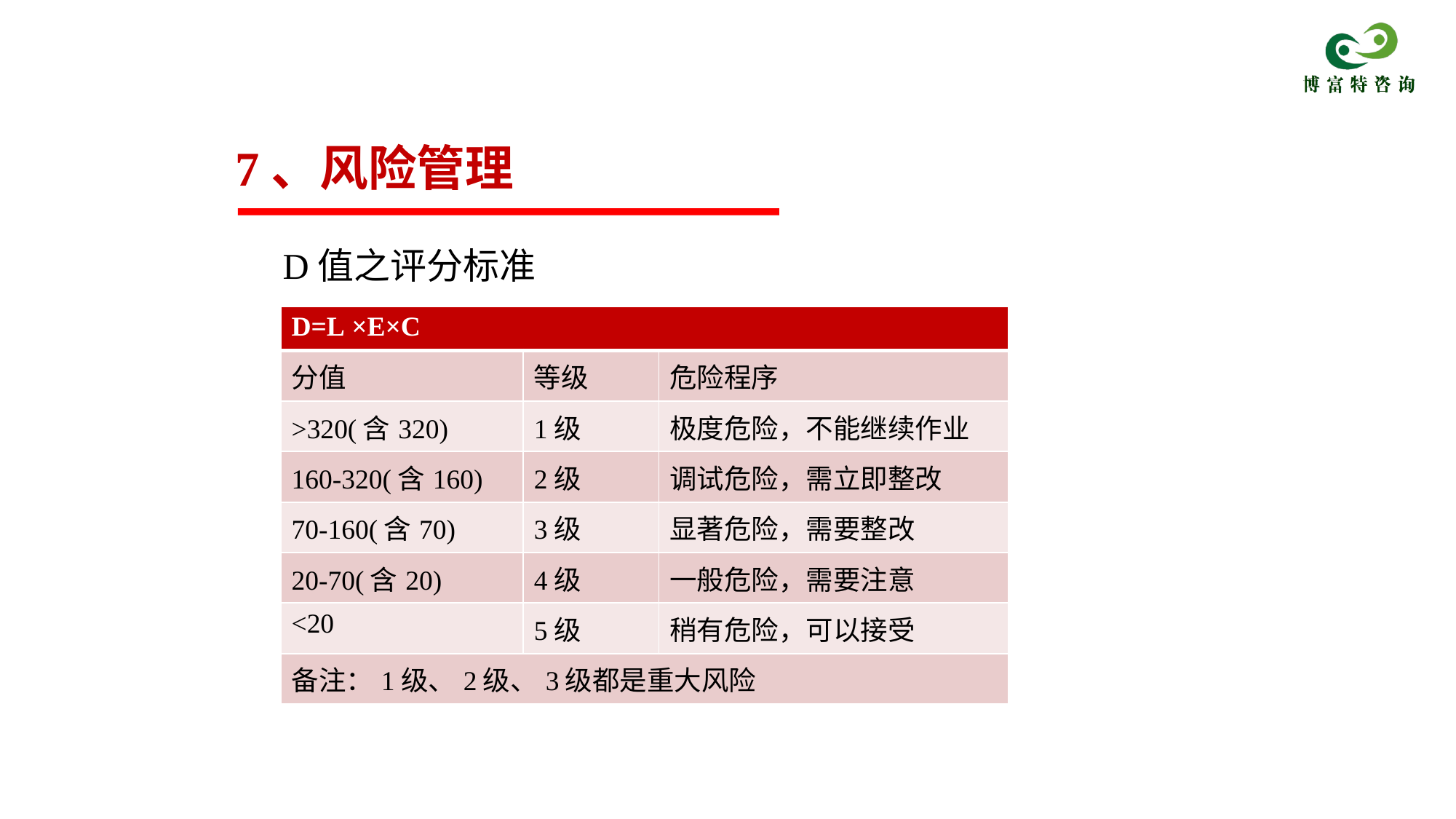

7、风险管理

D值之评分标准
| D=L ×E×C |  |  |
| --- | --- | --- |
| 分值 | 等级 | 危险程序 |
| >320(含320) | 1级 | 极度危险，不能继续作业 |
| 160-320(含160) | 2级 | 调试危险，需立即整改 |
| 70-160(含70) | 3级 | 显著危险，需要整改 |
| 20-70(含20) | 4级 | 一般危险，需要注意 |
| <20 | 5级 | 稍有危险，可以接受 |
| 备注：1级、2级、3级都是重大风险 |  |  |